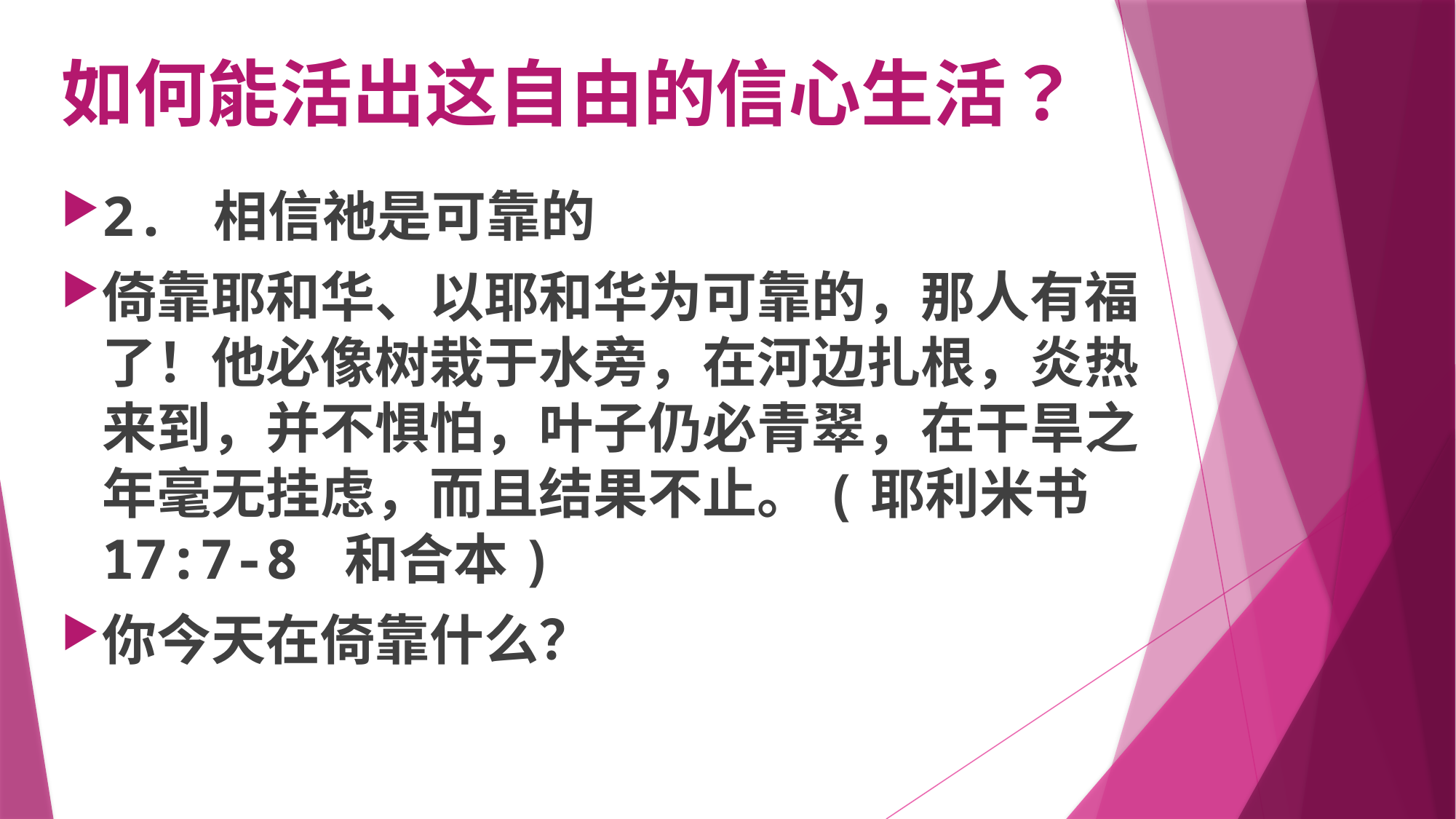

# 如何能活出这自由的信心生活？
2. 相信祂是可靠的
倚靠耶和华、以耶和华为可靠的，那人有福了！他必像树栽于水旁，在河边扎根，炎热来到，并不惧怕，叶子仍必青翠，在干旱之年毫无挂虑，而且结果不止。(耶利米书 17:7-8 和合本)
你今天在倚靠什么？